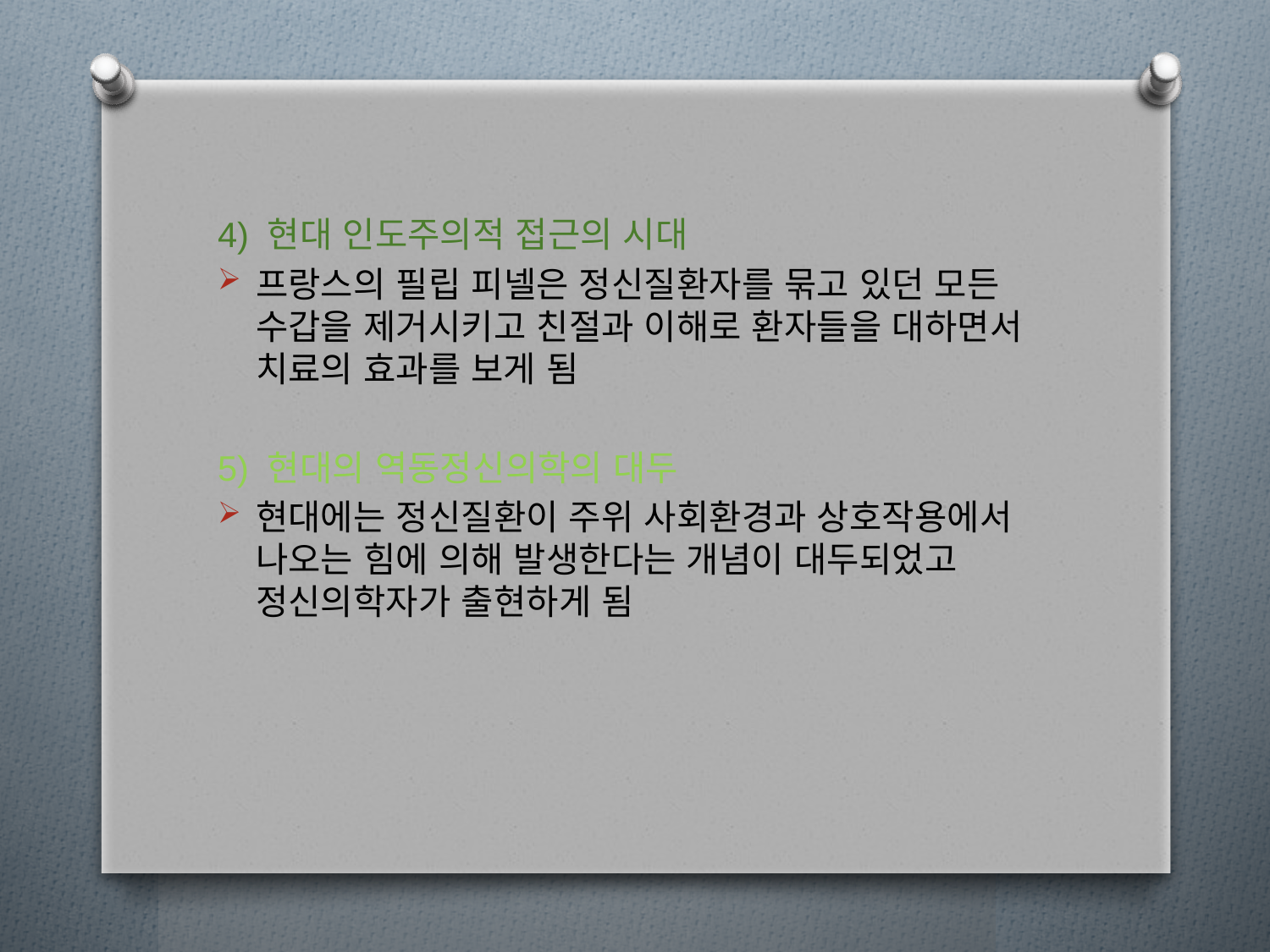

#
4) 현대 인도주의적 접근의 시대
프랑스의 필립 피넬은 정신질환자를 묶고 있던 모든 수갑을 제거시키고 친절과 이해로 환자들을 대하면서 치료의 효과를 보게 됨

5) 현대의 역동정신의학의 대두
현대에는 정신질환이 주위 사회환경과 상호작용에서 나오는 힘에 의해 발생한다는 개념이 대두되었고 정신의학자가 출현하게 됨